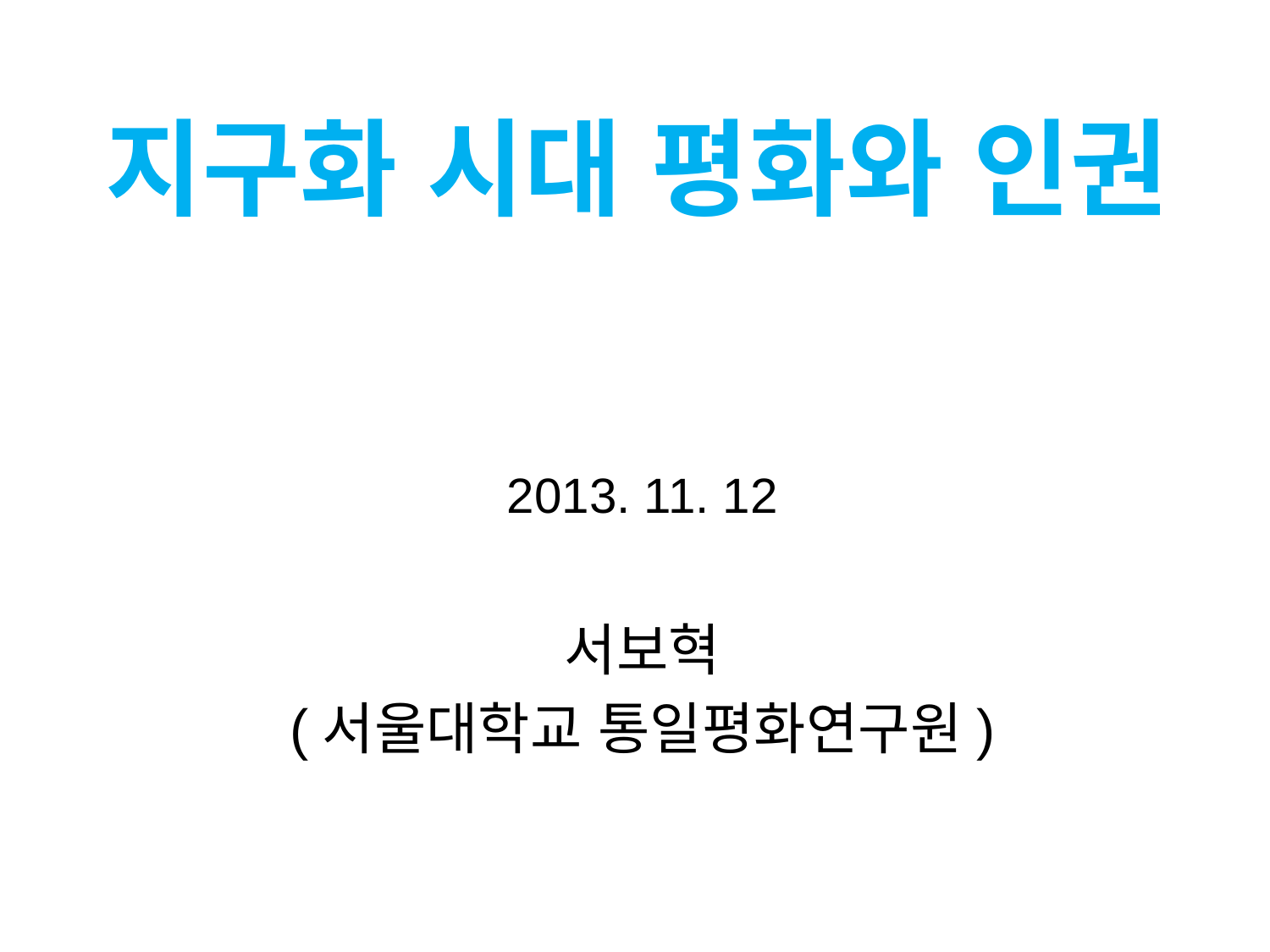

# 지구화 시대 평화와 인권

2013. 11. 12

서보혁
(서울대학교 통일평화연구원)